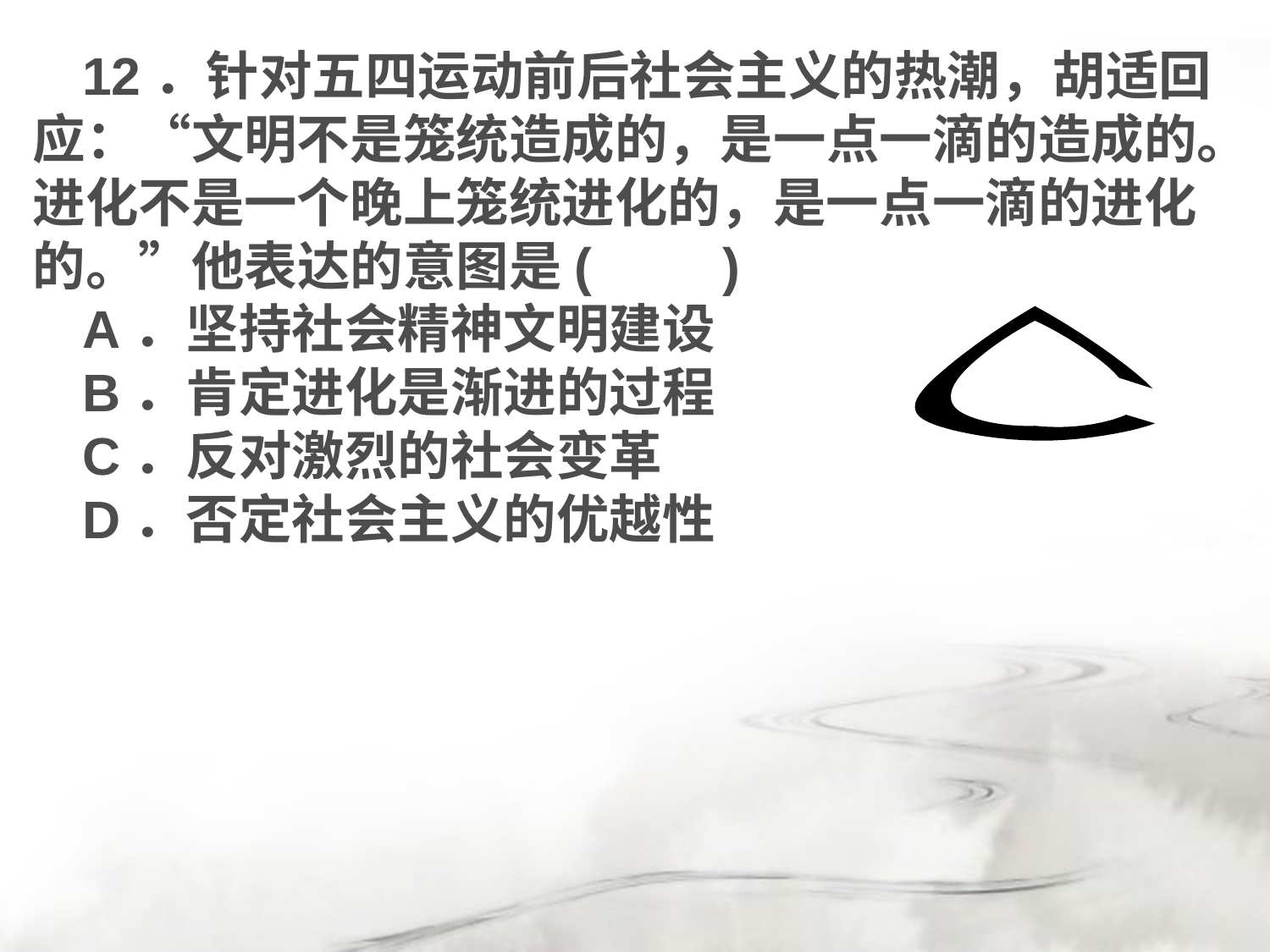

12．针对五四运动前后社会主义的热潮，胡适回应：“文明不是笼统造成的，是一点一滴的造成的。进化不是一个晚上笼统进化的，是一点一滴的进化的。”他表达的意图是(　　)
A．坚持社会精神文明建设
B．肯定进化是渐进的过程
C．反对激烈的社会变革
D．否定社会主义的优越性
C